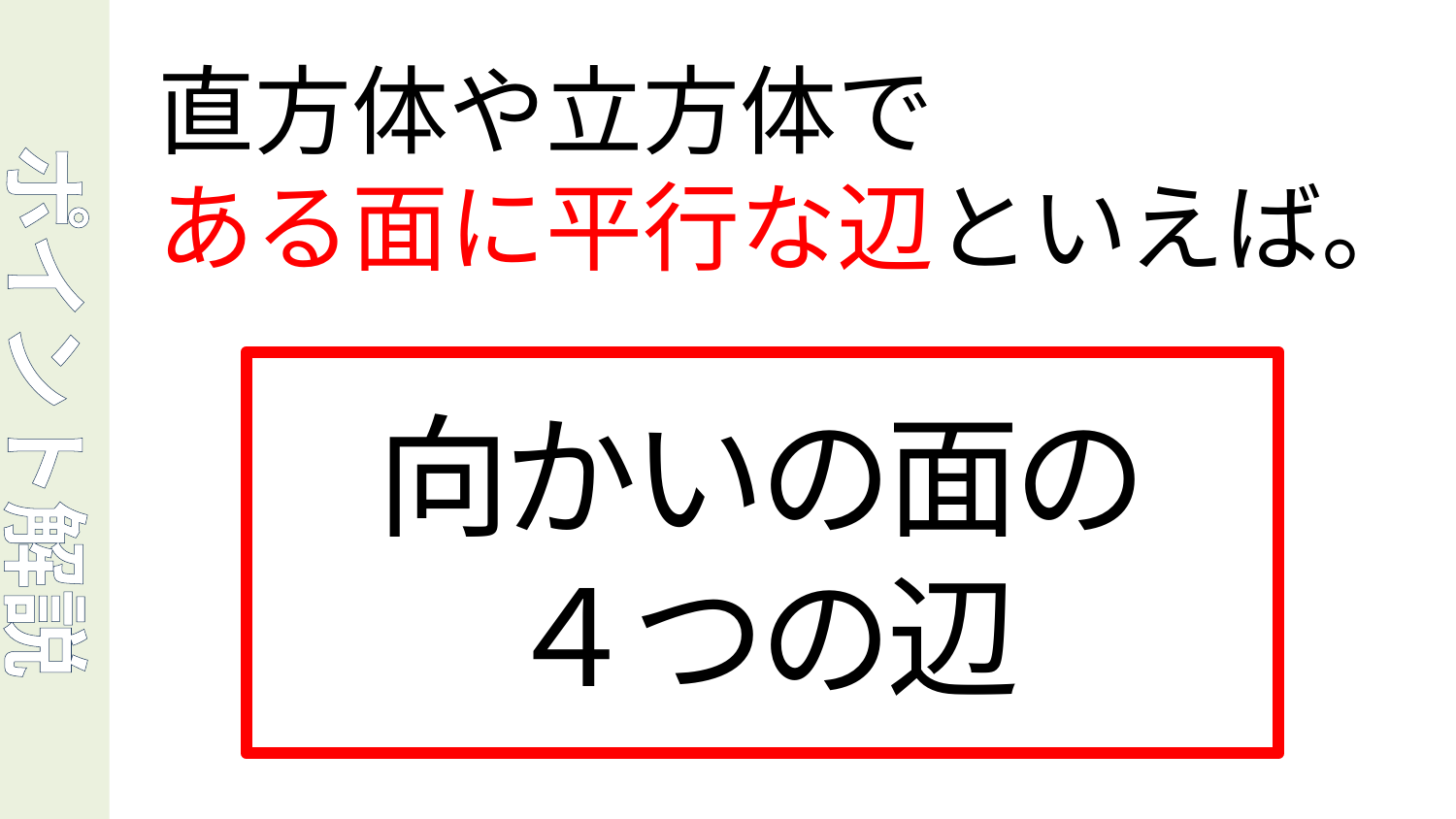

ポイント解説
直方体や立方体で
ある面に平行な辺といえば。
# 向かいの面の ４つの辺